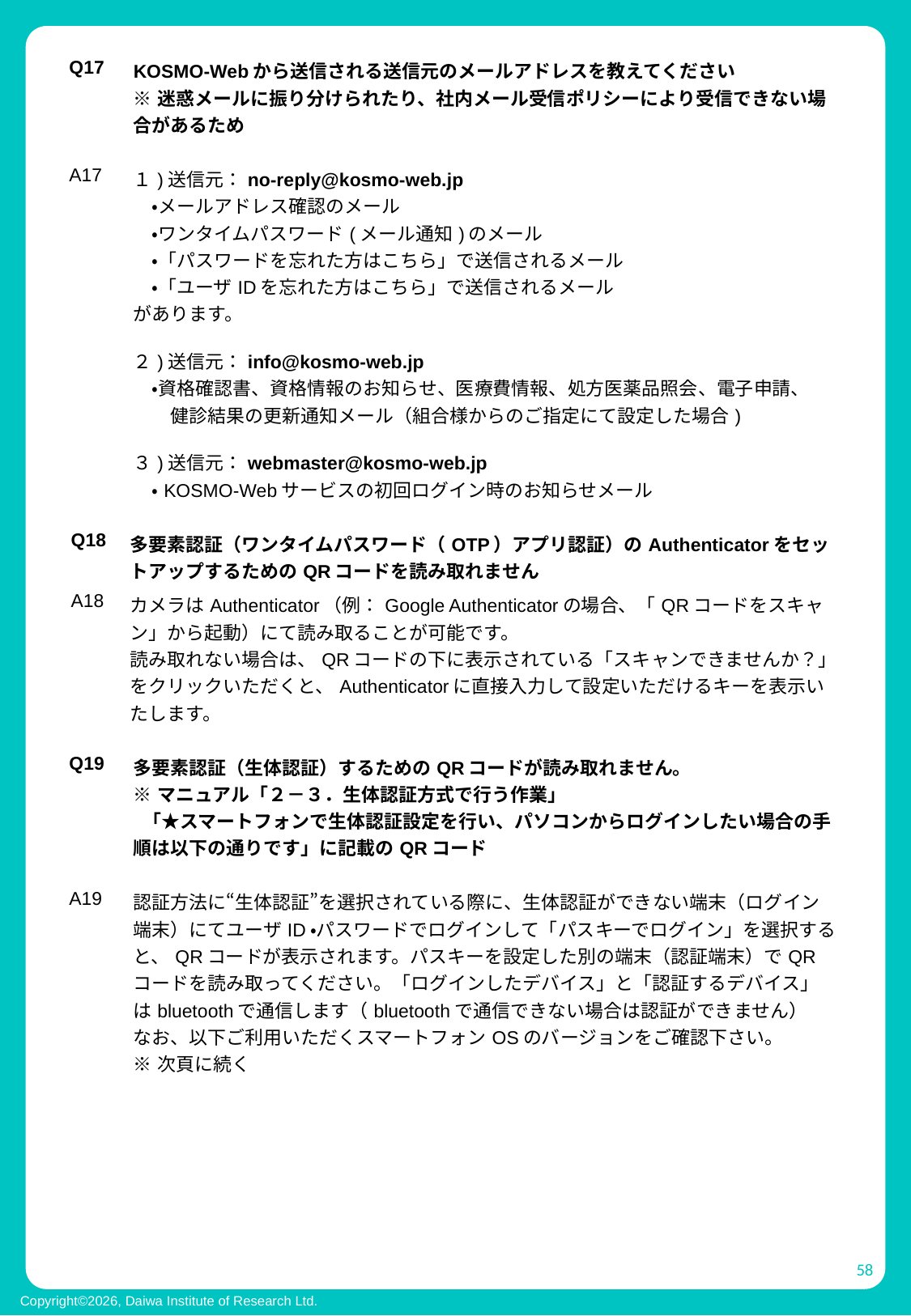

| Q17 | KOSMO-Webから送信される送信元のメールアドレスを教えてください ※迷惑メールに振り分けられたり、社内メール受信ポリシーにより受信できない場合があるため |
| --- | --- |
| A17 | １)送信元：no-reply@kosmo-web.jp 　・メールアドレス確認のメール　 　・ワンタイムパスワード(メール通知)のメール 　・「パスワードを忘れた方はこちら」で送信されるメール 　・「ユーザIDを忘れた方はこちら」で送信されるメール があります。 ２)送信元：info@kosmo-web.jp 　・資格確認書、資格情報のお知らせ、医療費情報、処方医薬品照会、電子申請、　 　　健診結果の更新通知メール（組合様からのご指定にて設定した場合) ３)送信元：webmaster@kosmo-web.jp 　・KOSMO-Webサービスの初回ログイン時のお知らせメール |
| Q18 | 多要素認証（ワンタイムパスワード（OTP）アプリ認証）のAuthenticatorをセットアップするためのQRコードを読み取れません |
| A18 | カメラはAuthenticator（例：Google Authenticatorの場合、「QRコードをスキャン」から起動）にて読み取ることが可能です。 読み取れない場合は、QRコードの下に表示されている「スキャンできませんか？」をクリックいただくと、Authenticatorに直接入力して設定いただけるキーを表示いたします。 |
| Q19 | 多要素認証（生体認証）するためのQRコードが読み取れません。 ※マニュアル「２－３．生体認証方式で行う作業」 「★スマートフォンで生体認証設定を行い、パソコンからログインしたい場合の手順は以下の通りです」に記載のQRコード |
| A19 | 認証方法に“生体認証”を選択されている際に、生体認証ができない端末（ログイン端末）にてユーザID・パスワードでログインして「パスキーでログイン」を選択すると、QRコードが表示されます。パスキーを設定した別の端末（認証端末）でQRコードを読み取ってください。「ログインしたデバイス」と「認証するデバイス」はbluetoothで通信します（bluetoothで通信できない場合は認証ができません） なお、以下ご利用いただくスマートフォンOSのバージョンをご確認下さい。 ※次頁に続く |
58